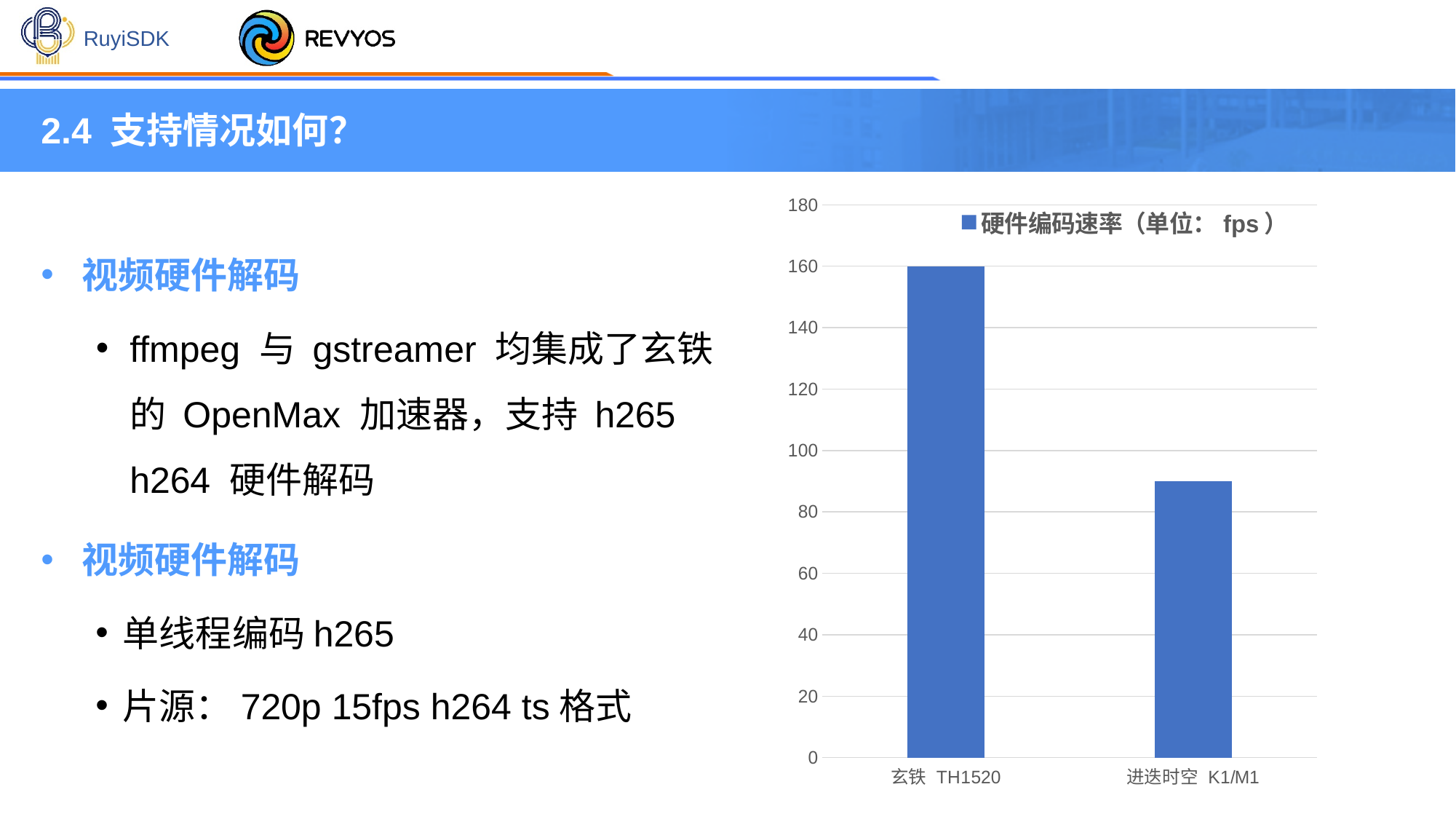

### Chart

| Category | 硬件编码速率（单位：fps） |
|---|---|
| 玄铁 TH1520 | 160.0 |
| 进迭时空 K1/M1 | 90.0 |
2.4 支持情况如何？
视频硬件解码
ffmpeg 与 gstreamer 均集成了玄铁的 OpenMax 加速器，支持 h265 h264 硬件解码
视频硬件解码
单线程编码h265
片源：720p 15fps h264 ts格式